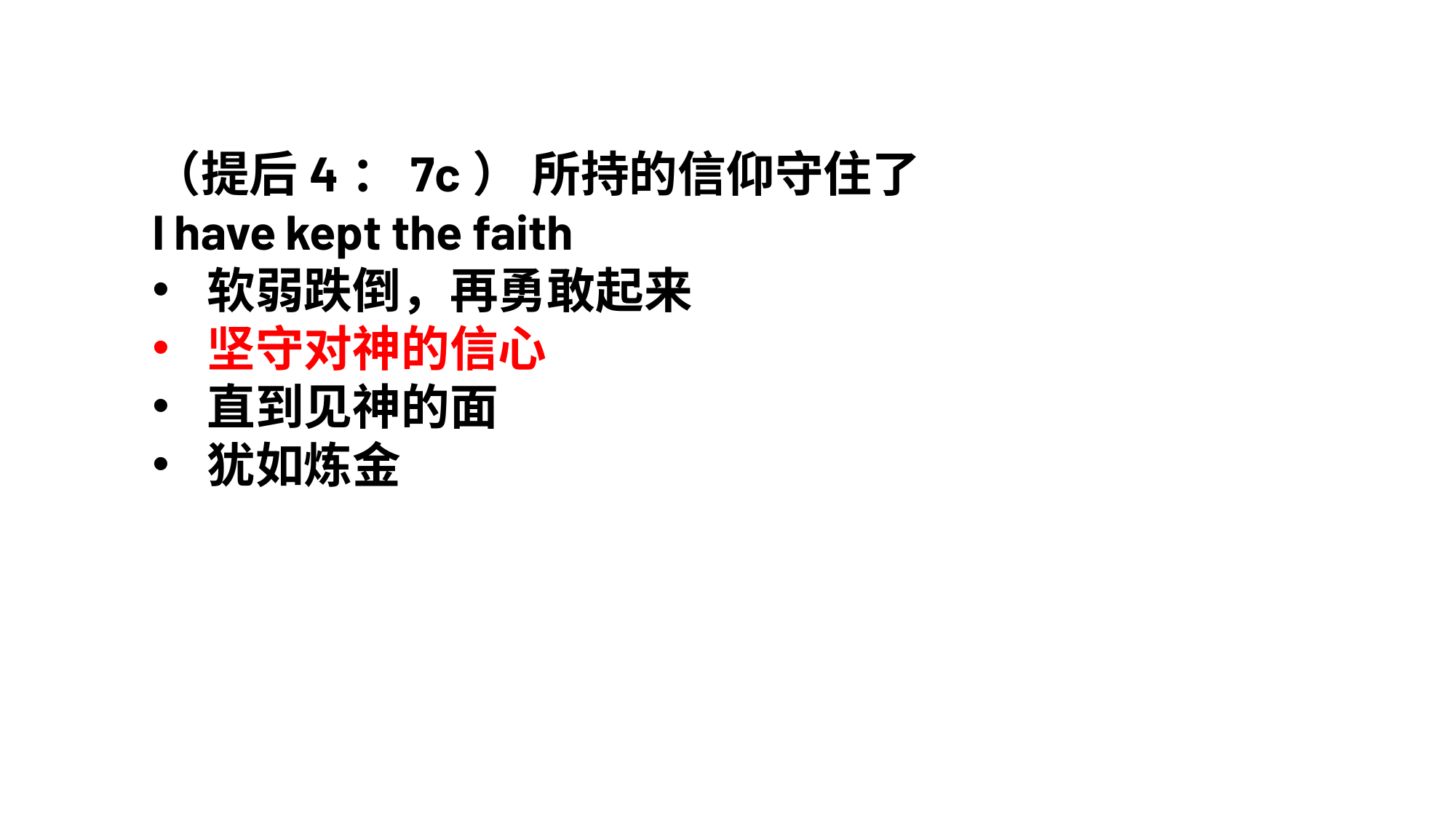

（提后4：7c） 所持的信仰守住了
I have kept the faith
软弱跌倒，再勇敢起来
坚守对神的信心
直到见神的面
犹如炼金